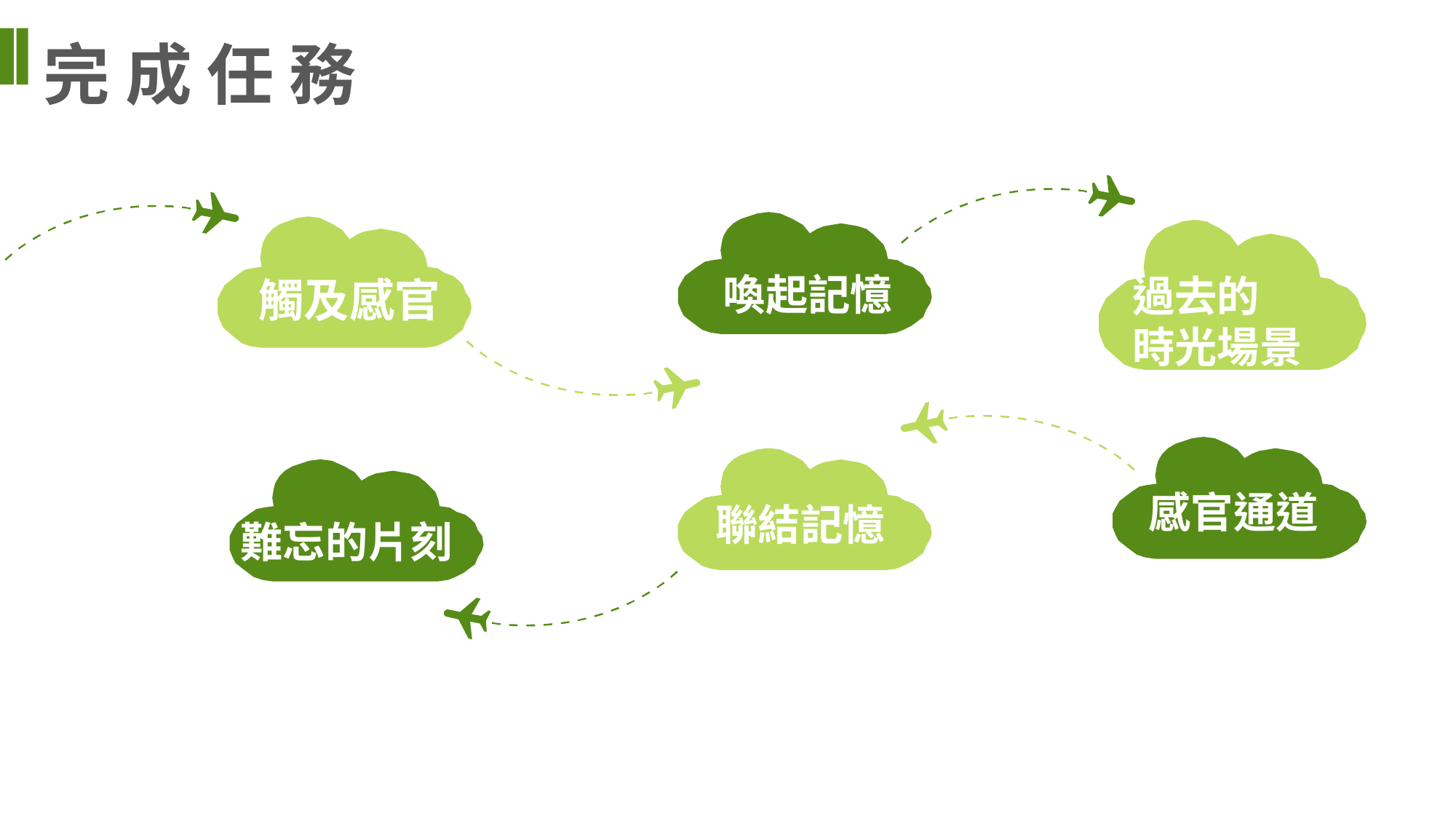

完 成 任 務

喚起記憶
過去的
時光場景
觸及感官

難忘的片刻
感官通道
聯結記憶